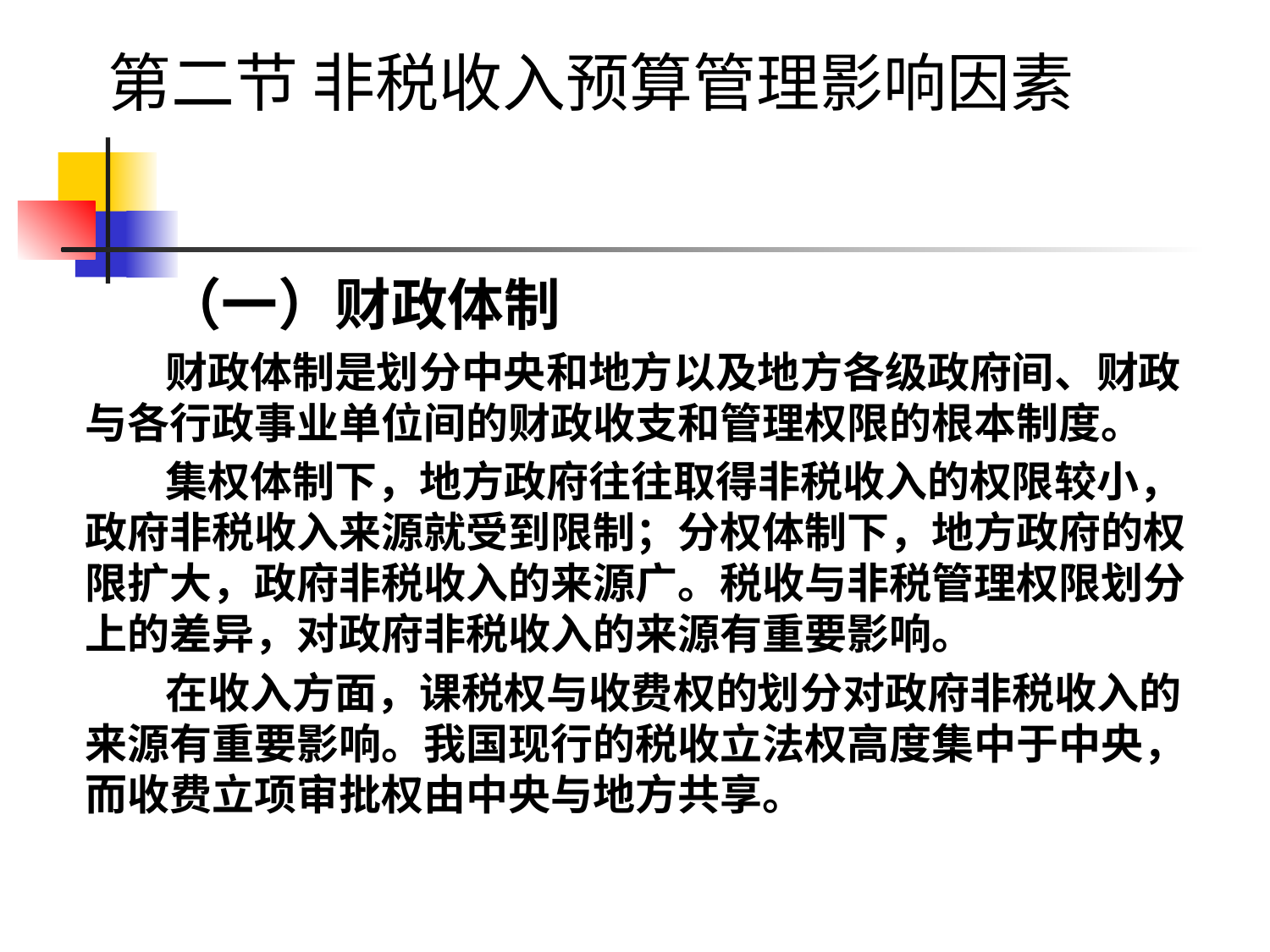

第二节 非税收入预算管理影响因素
（一）财政体制
财政体制是划分中央和地方以及地方各级政府间、财政与各行政事业单位间的财政收支和管理权限的根本制度。
集权体制下，地方政府往往取得非税收入的权限较小，政府非税收入来源就受到限制；分权体制下，地方政府的权限扩大，政府非税收入的来源广。税收与非税管理权限划分上的差异，对政府非税收入的来源有重要影响。
在收入方面，课税权与收费权的划分对政府非税收入的来源有重要影响。我国现行的税收立法权高度集中于中央，而收费立项审批权由中央与地方共享。